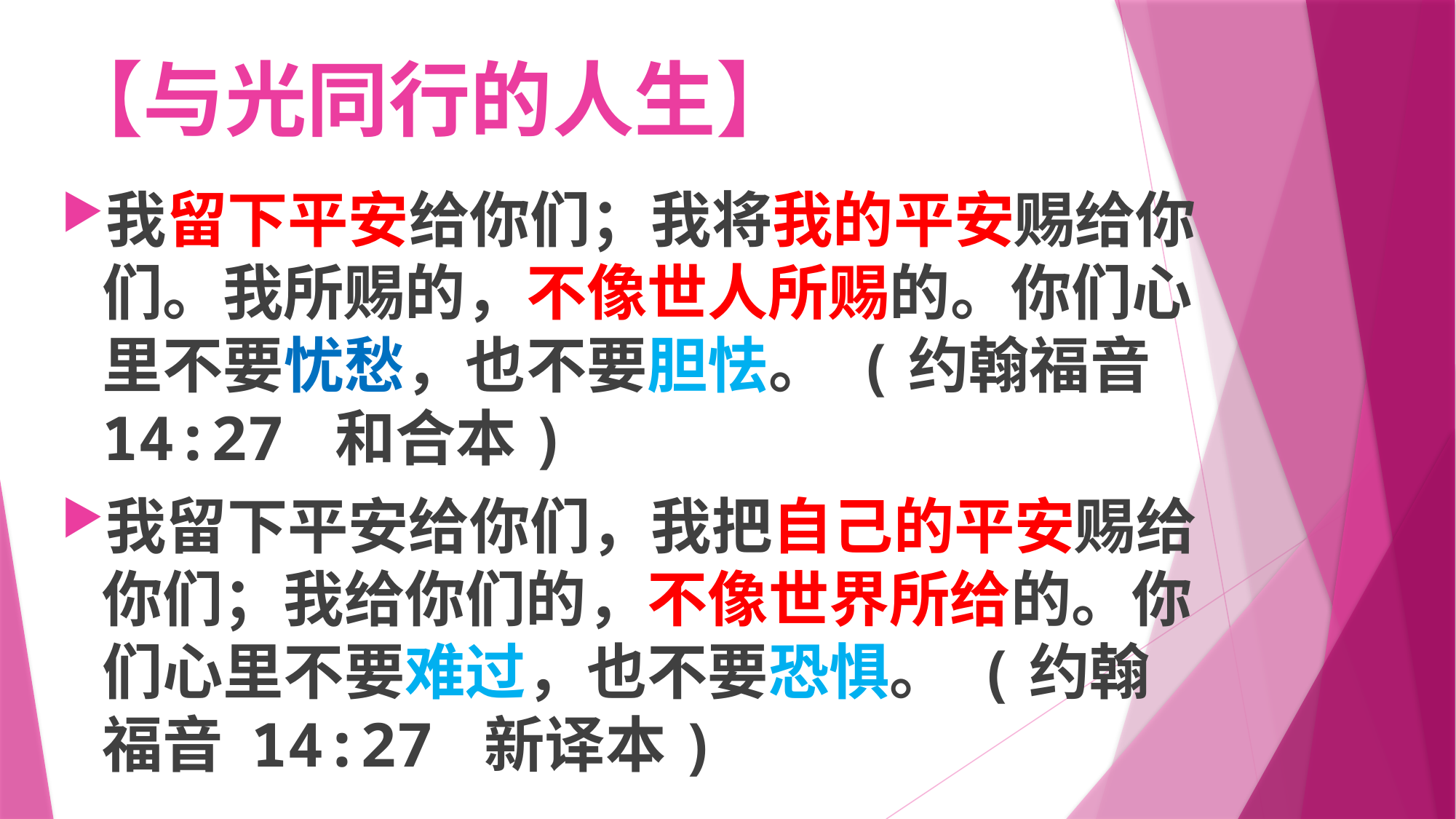

# 【与光同行的人生】
我留下平安给你们；我将我的平安赐给你们。我所赐的，不像世人所赐的。你们心里不要忧愁，也不要胆怯。 (约翰福音 14:27 和合本)
我留下平安给你们，我把自己的平安赐给你们；我给你们的，不像世界所给的。你们心里不要难过，也不要恐惧。 (约翰福音 14:27 新译本)